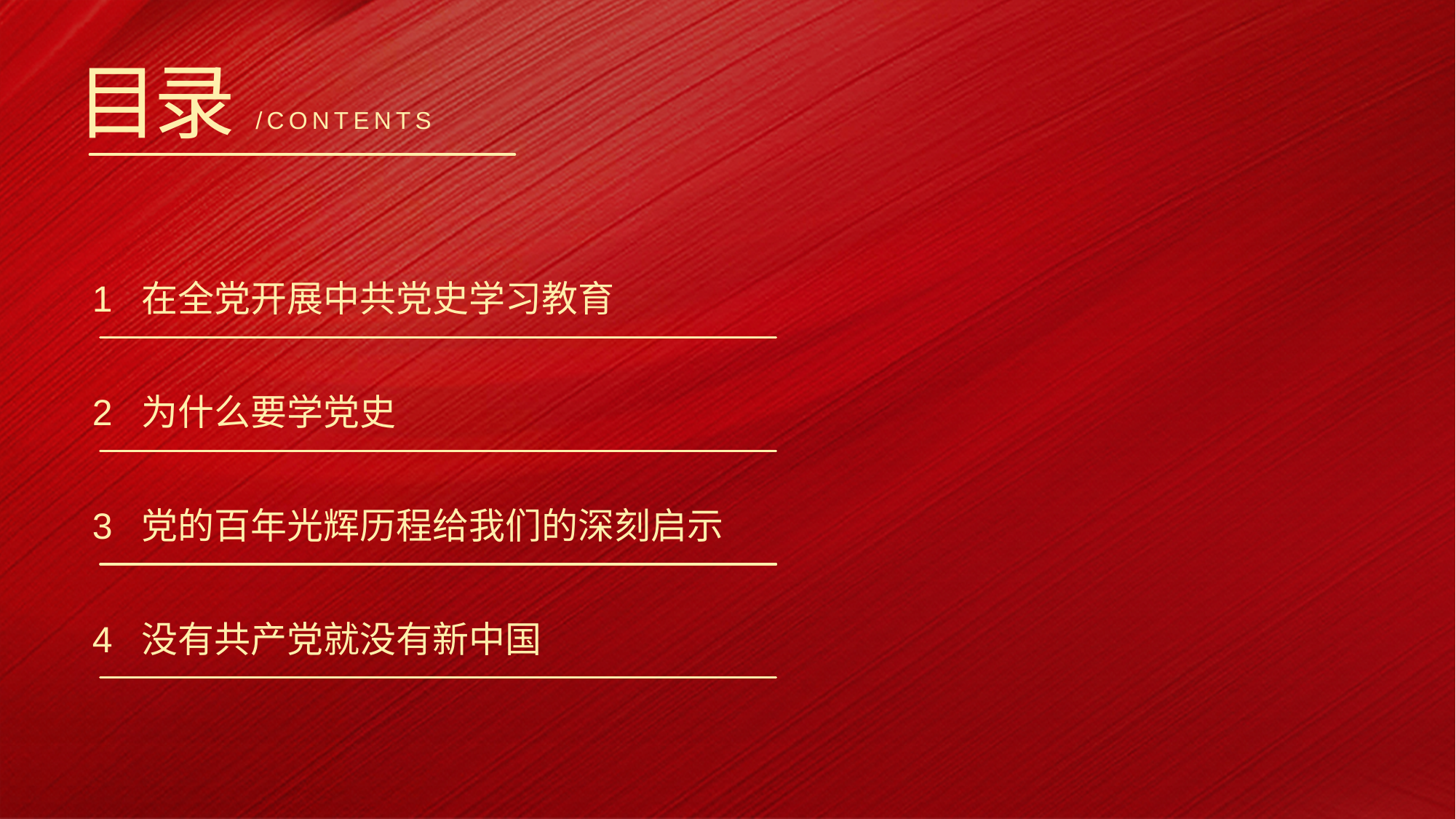

目录
/CONTENTS
1  在全党开展中共党史学习教育
2  为什么要学党史
3  党的百年光辉历程给我们的深刻启示
4  没有共产党就没有新中国